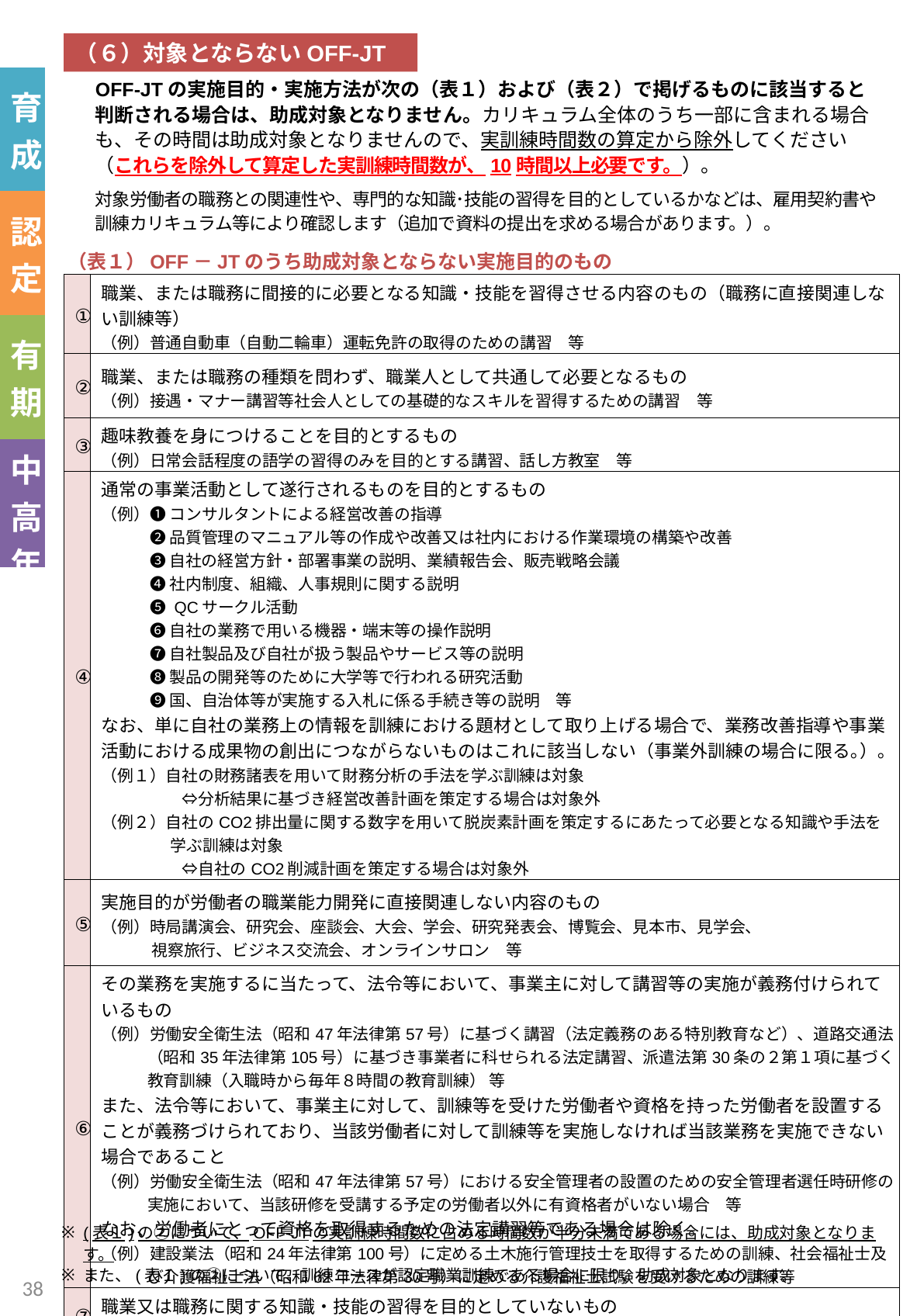

（６）対象とならないOFF-JT
| 育成 |
| --- |
| 認定 |
| 有期 |
| 中高年 |
OFF-JTの実施目的・実施方法が次の（表１）および（表２）で掲げるものに該当すると判断される場合は、助成対象となりません。カリキュラム全体のうち一部に含まれる場合も、その時間は助成対象となりませんので、実訓練時間数の算定から除外してください（これらを除外して算定した実訓練時間数が、10時間以上必要です。）。
対象労働者の職務との関連性や、専門的な知識･技能の習得を目的としているかなどは、雇用契約書や訓練カリキュラム等により確認します（追加で資料の提出を求める場合があります。）。
（表１）OFF－JTのうち助成対象とならない実施目的のもの
| ① | 職業、または職務に間接的に必要となる知識・技能を習得させる内容のもの（職務に直接関連しない訓練等） （例）普通自動車（自動二輪車）運転免許の取得のための講習　等 |
| --- | --- |
| ② | 職業、または職務の種類を問わず、職業人として共通して必要となるもの　 （例）接遇・マナー講習等社会人としての基礎的なスキルを習得するための講習　等 |
| ③ | 趣味教養を身につけることを目的とするもの （例）日常会話程度の語学の習得のみを目的とする講習、話し方教室　等 |
| ④ | 通常の事業活動として遂行されるものを目的とするもの （例）❶ コンサルタントによる経営改善の指導 　　　❷ 品質管理のマニュアル等の作成や改善又は社内における作業環境の構築や改善 　　　❸ 自社の経営方針・部署事業の説明、業績報告会、販売戦略会議 　　　❹ 社内制度、組織、人事規則に関する説明 　　　❺ QCサークル活動 　　　❻ 自社の業務で用いる機器・端末等の操作説明 　　　❼ 自社製品及び自社が扱う製品やサービス等の説明 　　　❽ 製品の開発等のために大学等で行われる研究活動 　　　❾ 国、自治体等が実施する入札に係る手続き等の説明　等 なお、単に自社の業務上の情報を訓練における題材として取り上げる場合で、業務改善指導や事業活動における成果物の創出につながらないものはこれに該当しない（事業外訓練の場合に限る｡）｡ （例１）自社の財務諸表を用いて財務分析の手法を学ぶ訓練は対象　 　　　　　⇔分析結果に基づき経営改善計画を策定する場合は対象外 （例２）自社のCO2排出量に関する数字を用いて脱炭素計画を策定するにあたって必要となる知識や手法を学ぶ訓練は対象 　　　　　⇔自社のCO2削減計画を策定する場合は対象外 |
| ⑤ | 実施目的が労働者の職業能力開発に直接関連しない内容のもの （例）時局講演会、研究会、座談会、大会、学会、研究発表会、博覧会、見本市、見学会、 視察旅行、ビジネス交流会、オンラインサロン　等 |
| ⑥ | その業務を実施するに当たって、法令等において、事業主に対して講習等の実施が義務付けられているもの （例）労働安全衛生法（昭和47年法律第57号）に基づく講習（法定義務のある特別教育など）、道路交通法（昭和35年法律第105号）に基づき事業者に科せられる法定講習、派遣法第30条の２第１項に基づく教育訓練（入職時から毎年８時間の教育訓練） 等 また、法令等において、事業主に対して、訓練等を受けた労働者や資格を持った労働者を設置することが義務づけられており、当該労働者に対して訓練等を実施しなければ当該業務を実施できない場合であること （例）労働安全衛生法（昭和47年法律第57号）における安全管理者の設置のための安全管理者選任時研修の実施において、当該研修を受講する予定の労働者以外に有資格者がいない場合　等 なお、労働者にとって資格を取得するための法定講習等である場合は除く。 （例）建設業法（昭和24年法律第100号）に定める土木施行管理技士を取得するための訓練、社会福祉士及び介護福祉士法（昭和62年法律第30号）に定める介護福祉士試験を受けるための訓練等 |
| ⑦ | 職業又は職務に関する知識・技能の習得を目的としていないもの （例）意識改革研修、モラール向上研修　等 |
| ⑧ | 資格試験（講習を受講しなくても単独で受験して資格を得られるもの）、適性検査 |
(表１)の②について、OFF-JTの実訓練時間数に占める時間数が半分未満である場合には、助成対象となります。
また、(表１)の②について、訓練コースが認定職業訓練である場合に限り、助成対象となります。
38